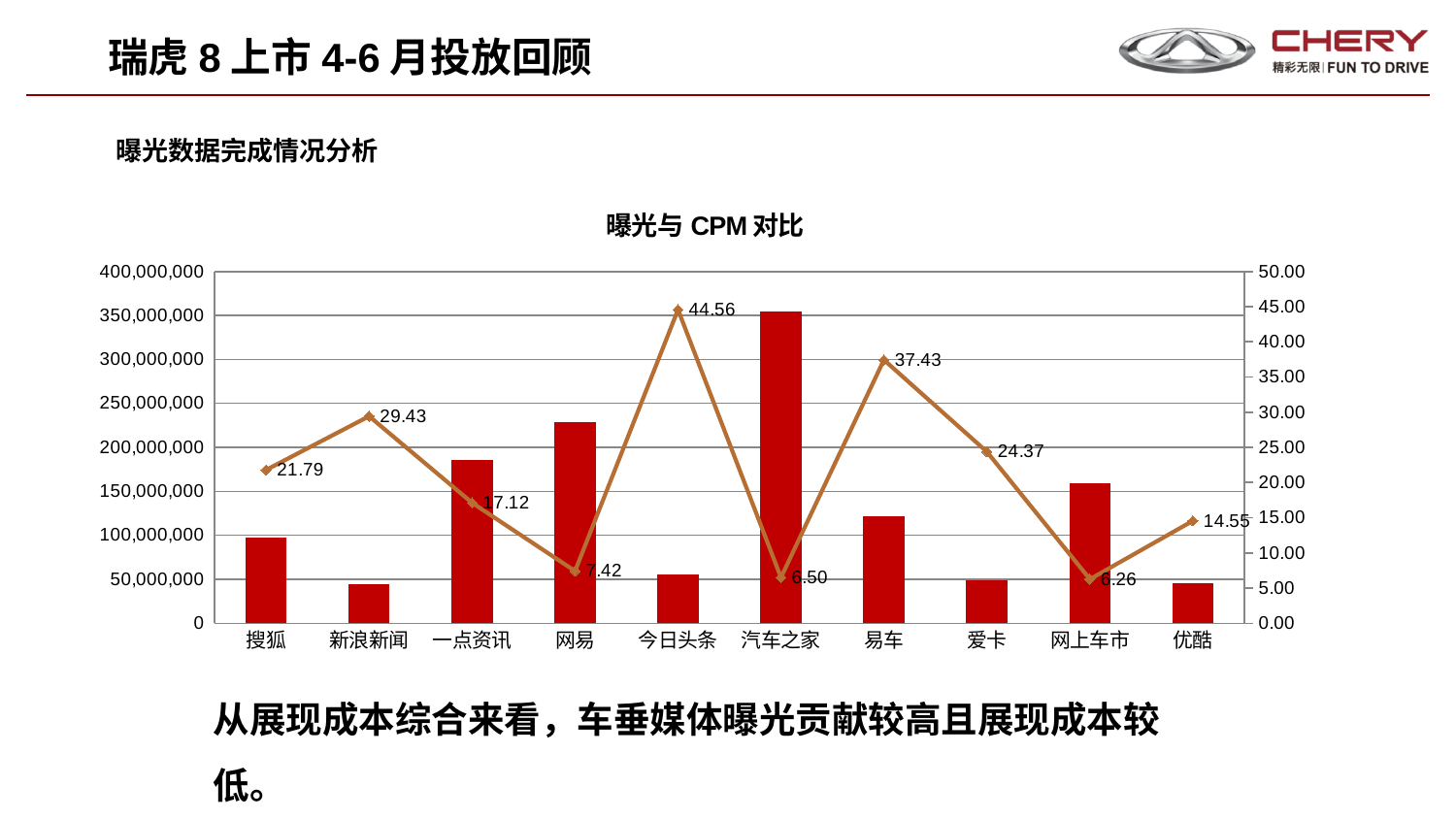

瑞虎8上市4-6月投放回顾
曝光数据完成情况分析

### Chart: 曝光与CPM对比

| Category | 实际曝光 | CPM |
|---|---|---|
| 搜狐 | 97402062.0 | 21.7944509183769 |
| 新浪新闻 | 44170500.0 | 29.43140784007425 |
| 一点资讯 | 185323941.0 | 17.12215056799699 |
| 网易 | 228989421.0 | 7.423923745368133 |
| 今日头条 | 55096736.0 | 44.56497414628365 |
| 汽车之家 | 353884380.0 | 6.499297878024455 |
| 易车 | 121616654.0 | 37.43364576142299 |
| 爱卡 | 49243980.0 | 24.36846087582682 |
| 网上车市 | 159647273.0 | 6.263808840630807 |
| 优酷 | 45026399.0 | 14.55172384408045 |
从展现成本综合来看，车垂媒体曝光贡献较高且展现成本较低。